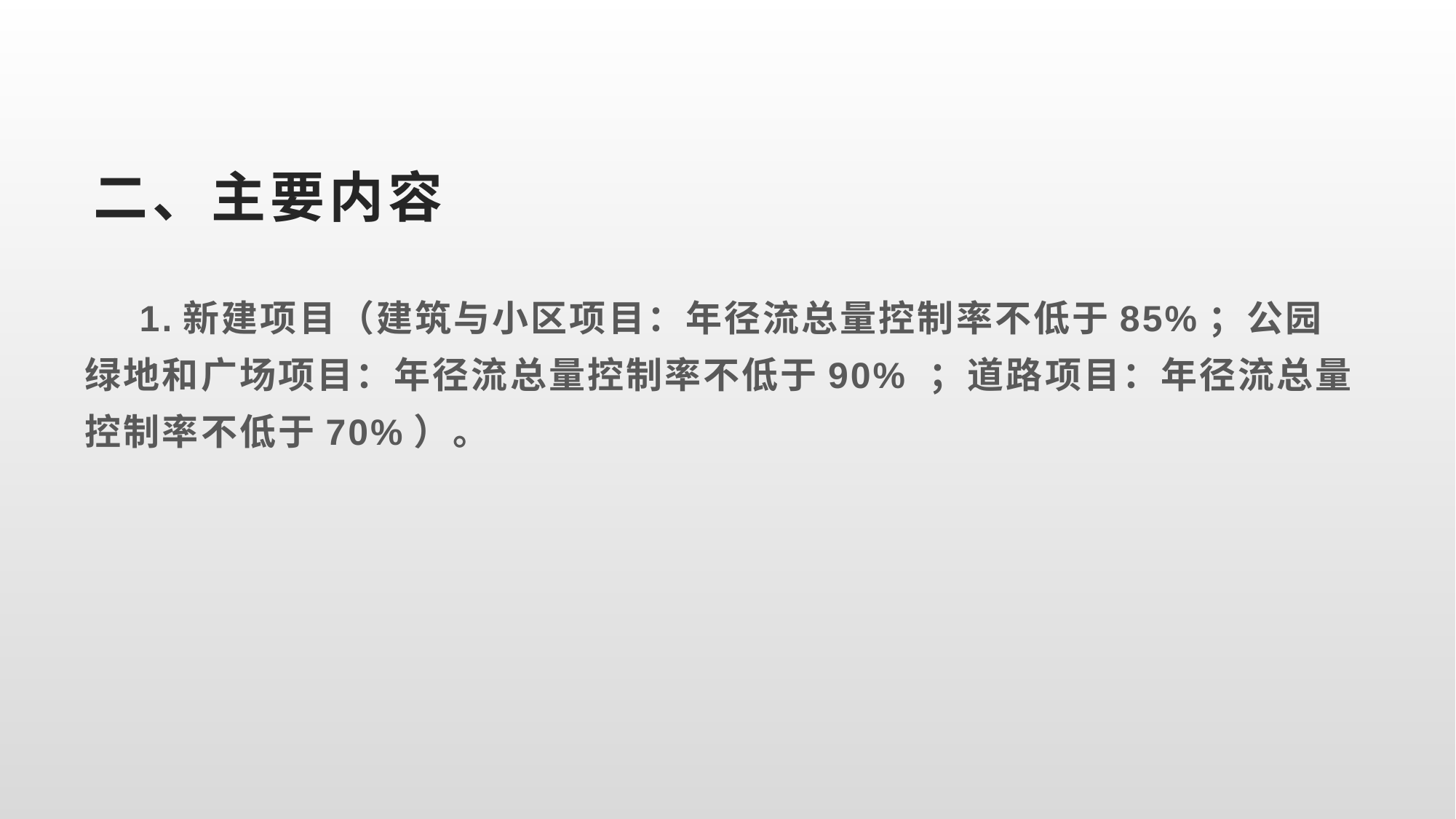

# 二、主要内容
1.新建项目（建筑与小区项目：年径流总量控制率不低于85%；公园绿地和广场项目：年径流总量控制率不低于90% ；道路项目：年径流总量控制率不低于70%）。